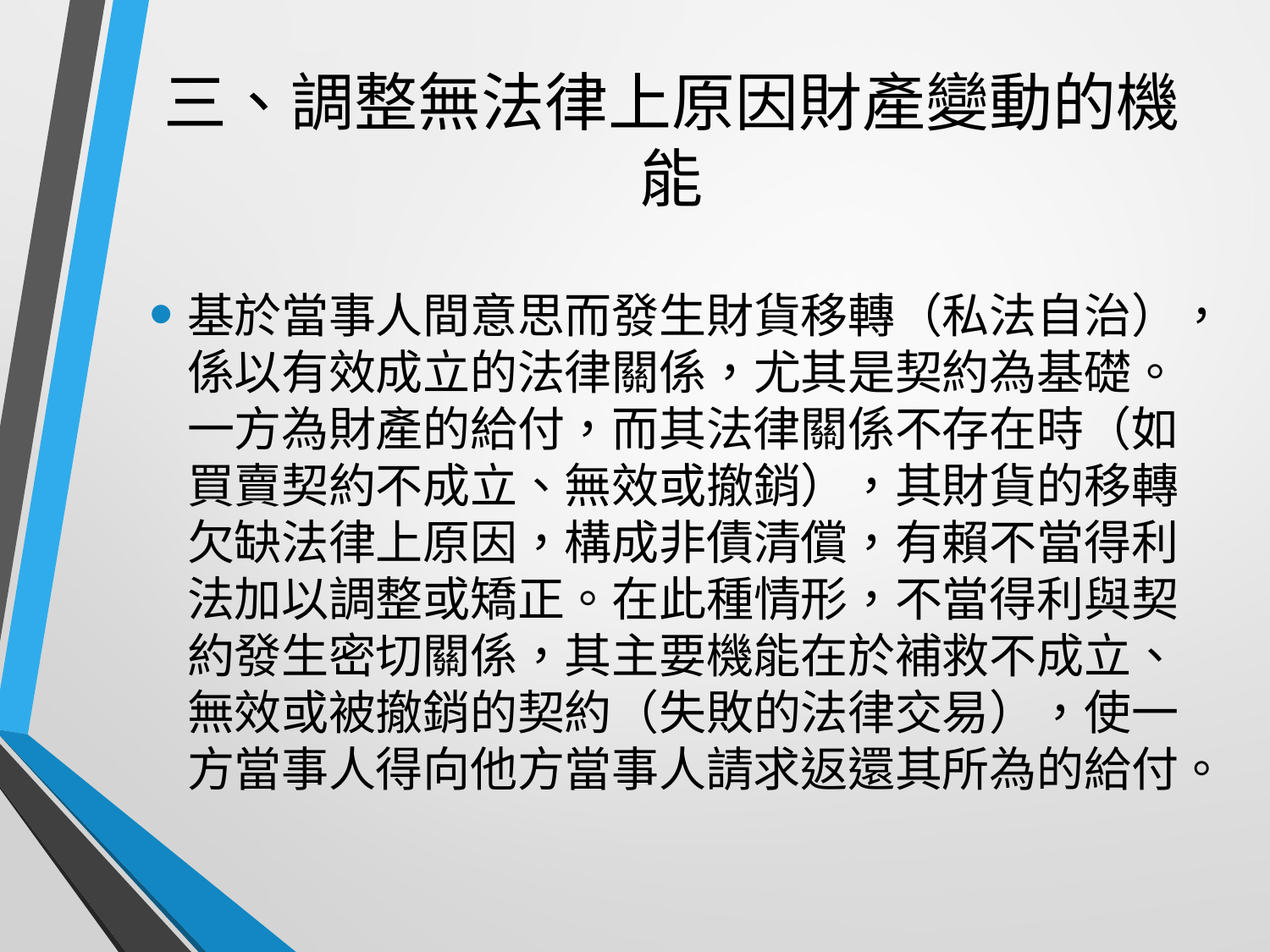

# 三、調整無法律上原因財產變動的機能
基於當事人間意思而發生財貨移轉（私法自治），係以有效成立的法律關係，尤其是契約為基礎。一方為財產的給付，而其法律關係不存在時（如買賣契約不成立、無效或撤銷），其財貨的移轉欠缺法律上原因，構成非債清償，有賴不當得利法加以調整或矯正。在此種情形，不當得利與契約發生密切關係，其主要機能在於補救不成立、無效或被撤銷的契約（失敗的法律交易），使一方當事人得向他方當事人請求返還其所為的給付。